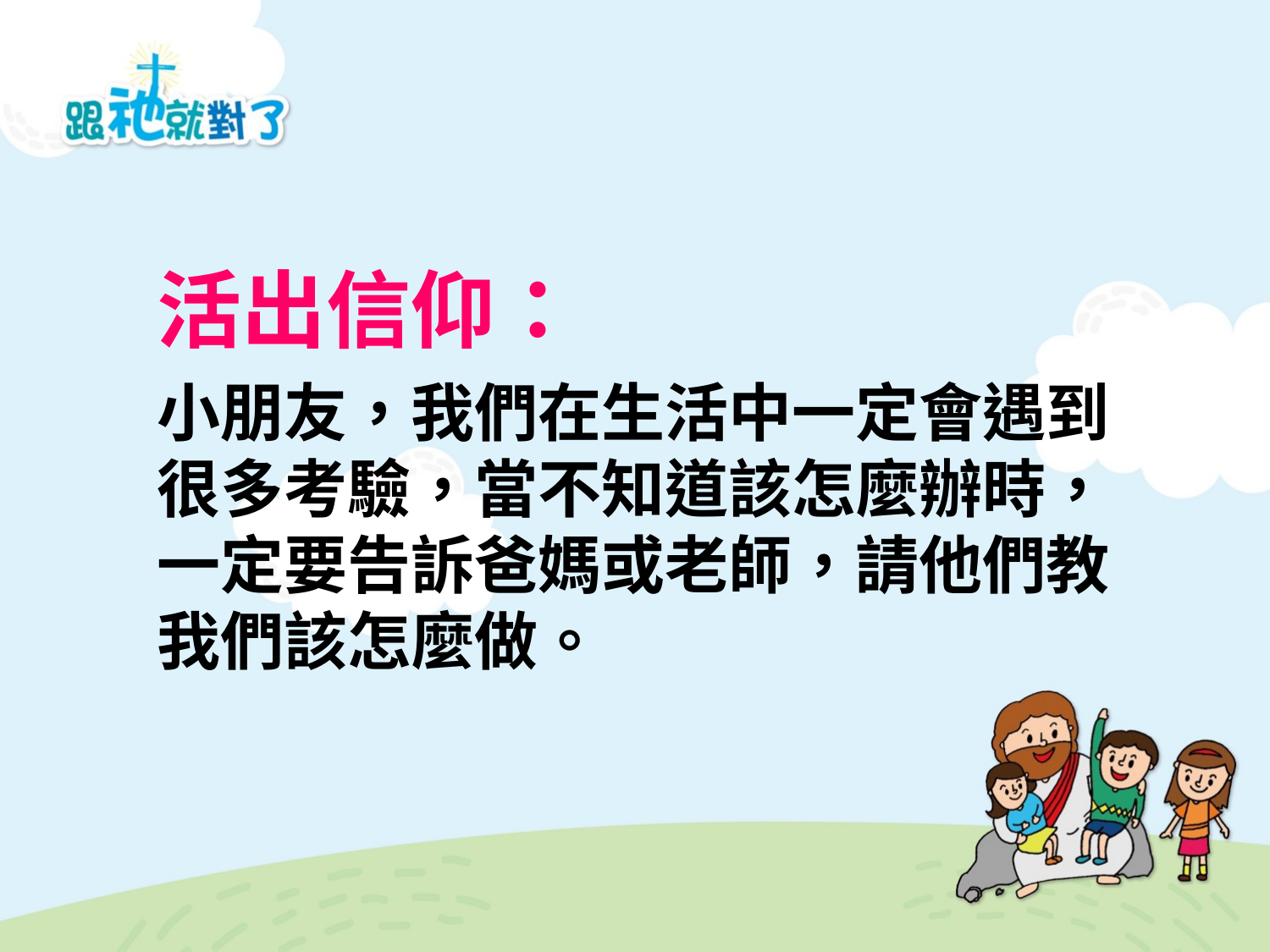

活出信仰：
小朋友，我們在生活中一定會遇到很多考驗，當不知道該怎麼辦時，一定要告訴爸媽或老師，請他們教我們該怎麼做。